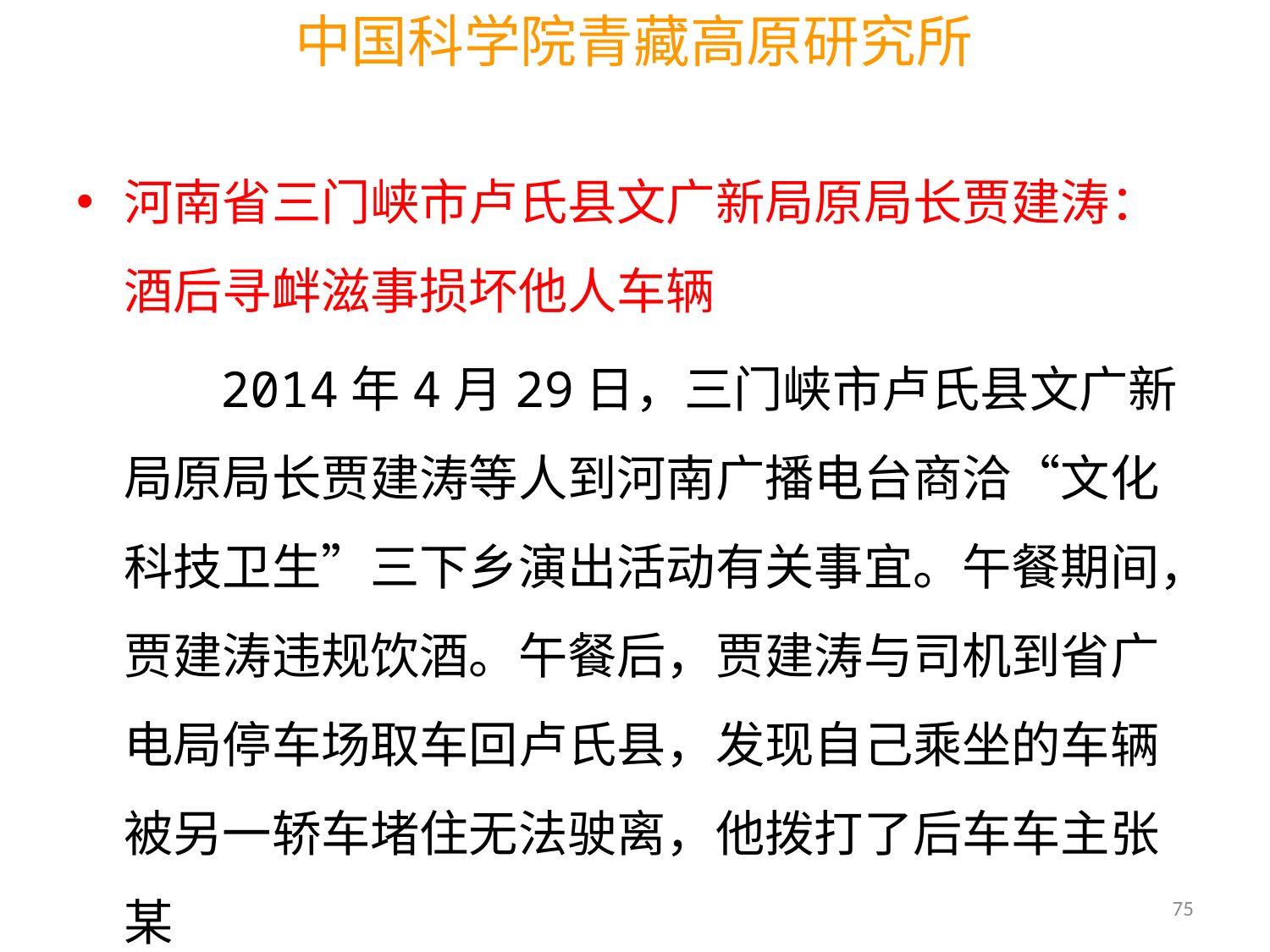

河南省三门峡市卢氏县文广新局原局长贾建涛：酒后寻衅滋事损坏他人车辆
  　　2014年4月29日，三门峡市卢氏县文广新局原局长贾建涛等人到河南广播电台商洽“文化科技卫生”三下乡演出活动有关事宜。午餐期间，贾建涛违规饮酒。午餐后，贾建涛与司机到省广电局停车场取车回卢氏县，发现自己乘坐的车辆被另一轿车堵住无法驶离，他拨打了后车车主张某
75